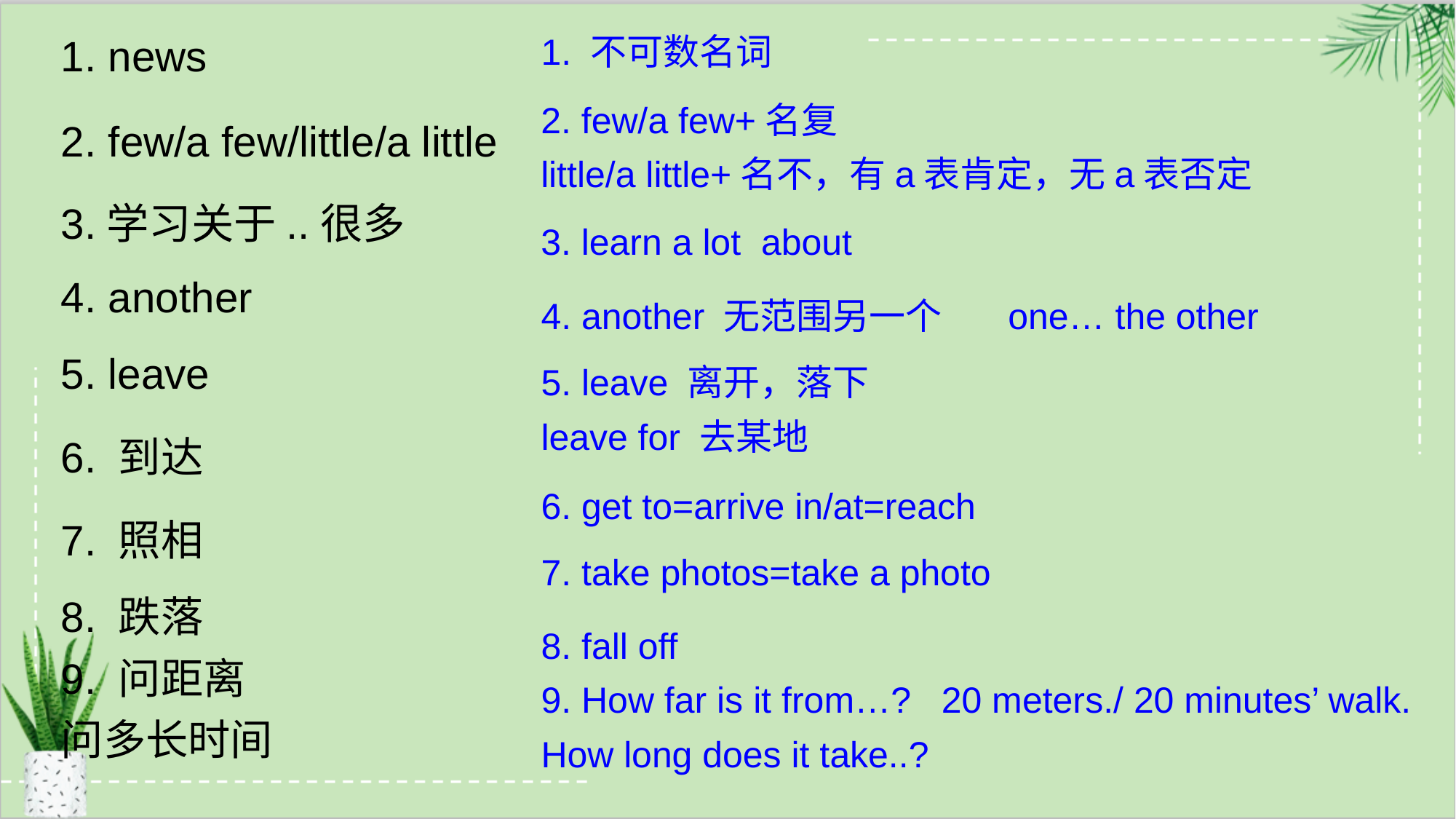

1. 不可数名词
1. news
2. few/a few+名复
little/a little+名不，有a表肯定，无a表否定
2. few/a few/little/a little
3.学习关于..很多
3. learn a lot  about
4. another
4. another 无范围另一个       one… the other
5. leave
5. leave 离开，落下
leave for 去某地
6. 到达
6. get to=arrive in/at=reach
7. 照相
7. take photos=take a photo
8. 跌落
8. fall off
9. 问距离
问多长时间
9. How far is it from…?   20 meters./ 20 minutes’ walk.
How long does it take..?